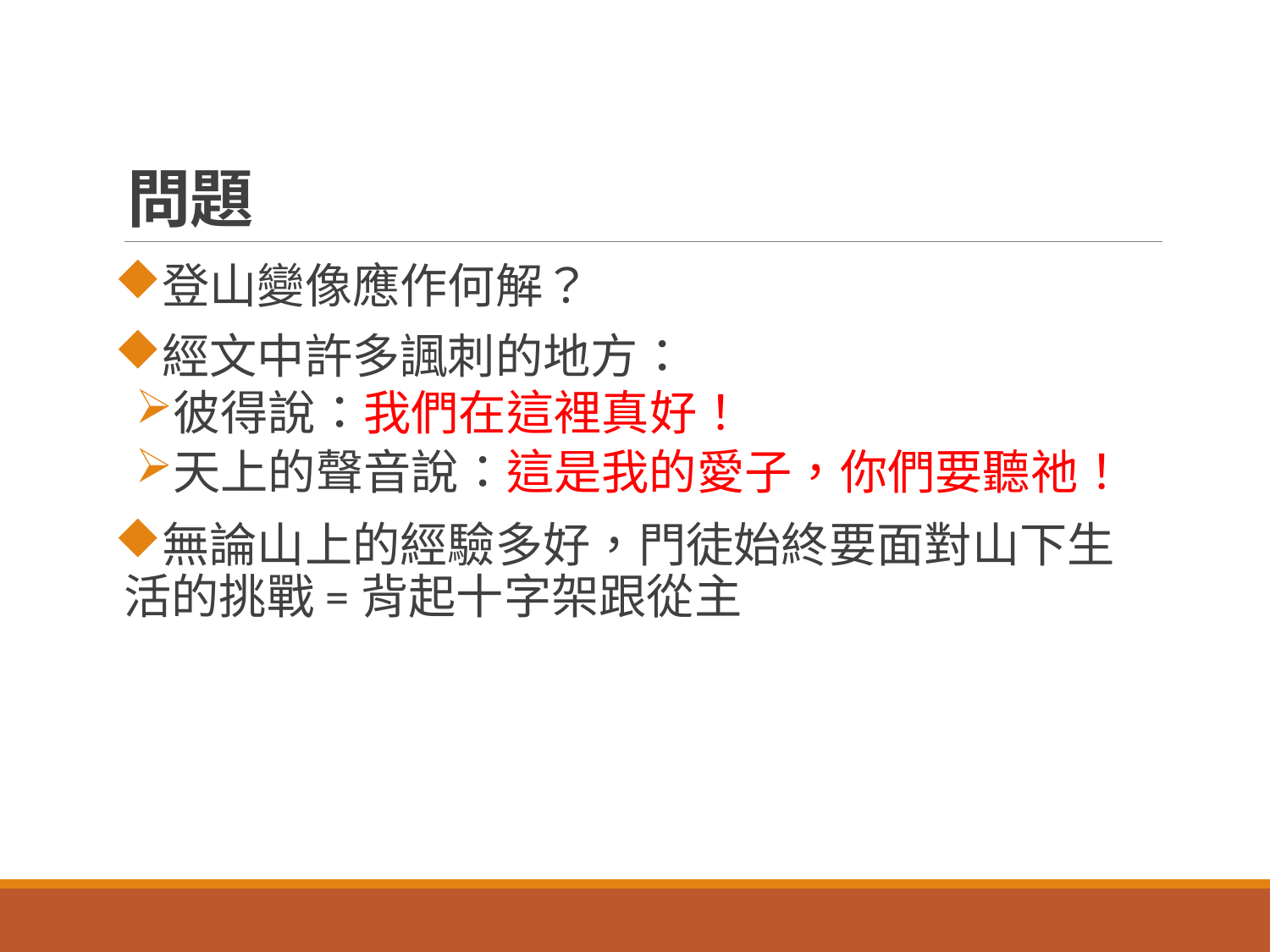

# 問題
登山變像應作何解？
經文中許多諷刺的地方：
彼得說：我們在這裡真好！
天上的聲音說：這是我的愛子，你們要聽祂！
無論山上的經驗多好，門徒始終要面對山下生活的挑戰=背起十字架跟從主